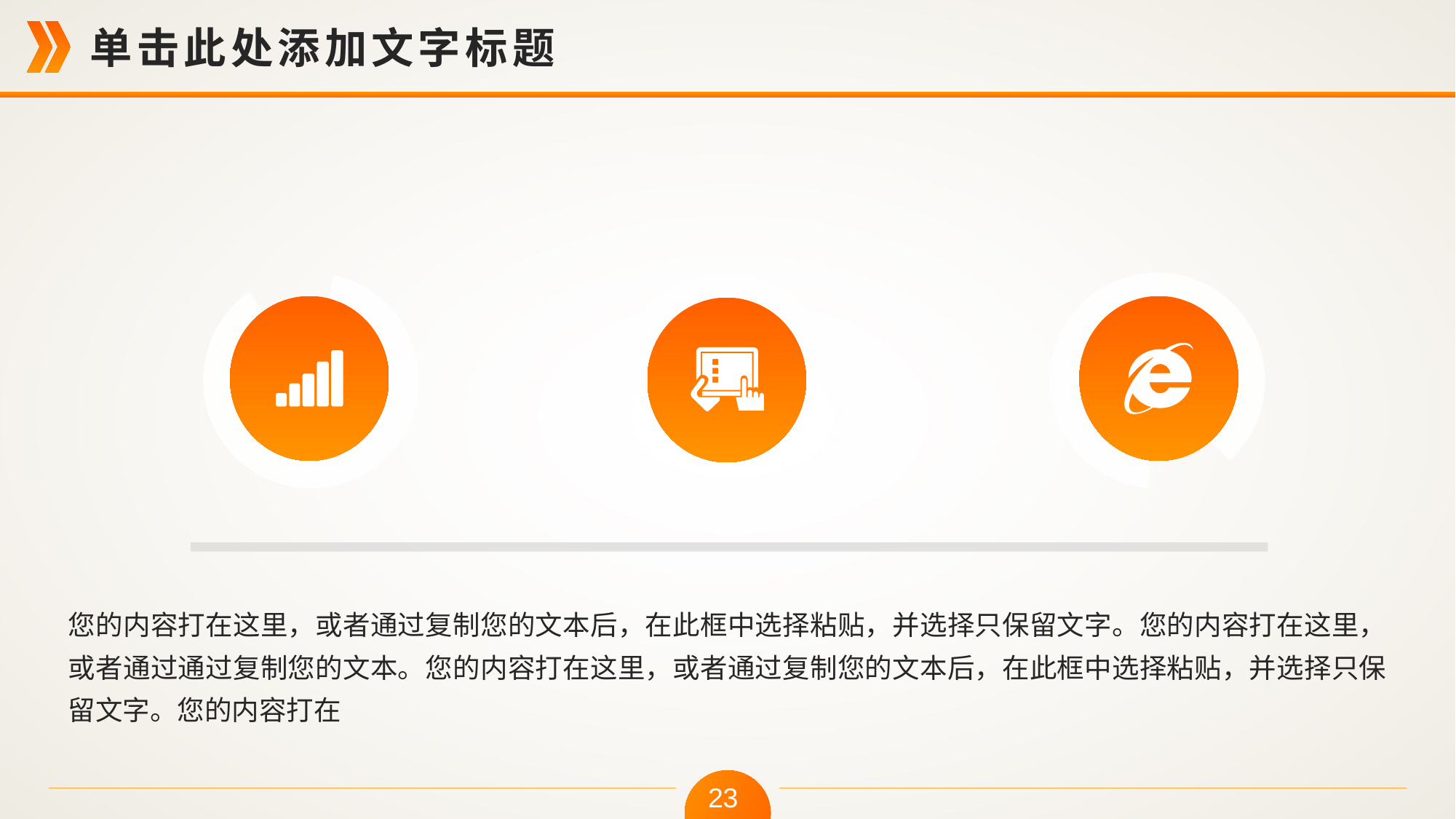

### Chart

| Category | 销售额 |
|---|---|
| A | 87.0 |
| 其他 | 13.0 |

### Chart

| Category | 销售额 |
|---|---|
| A | 87.0 |
| 其他 | 13.0 |

### Chart

| Category |
|---|

### Chart

| Category | 销售额 |
|---|---|
| A | 87.0 |
| 其他 | 13.0 |

### Chart

| Category |
|---|

您的内容打在这里，或者通过复制您的文本后，在此框中选择粘贴，并选择只保留文字。您的内容打在这里，或者通过通过复制您的文本。您的内容打在这里，或者通过复制您的文本后，在此框中选择粘贴，并选择只保留文字。您的内容打在